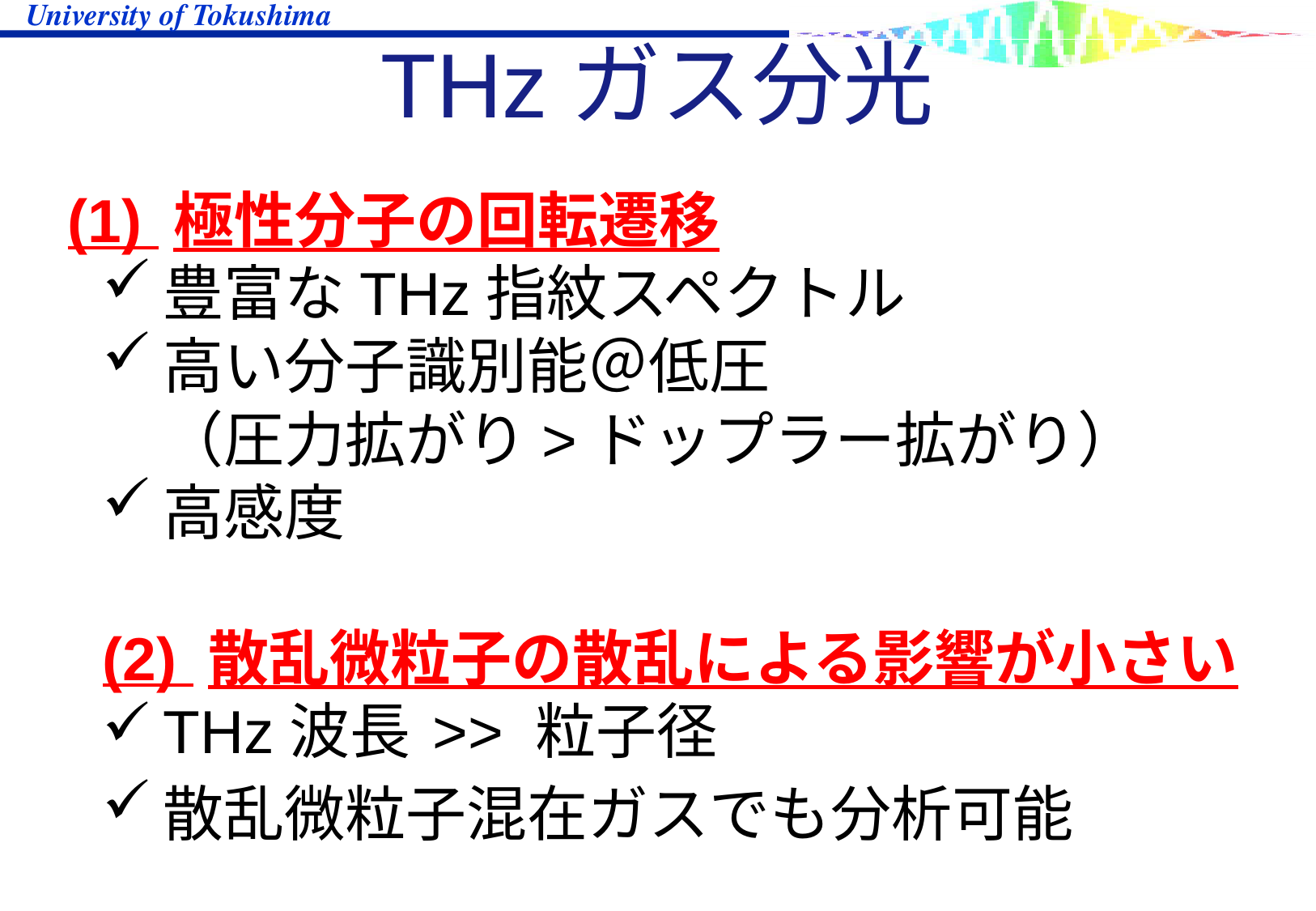

THzガス分光
(1) 極性分子の回転遷移
豊富なTHz指紋スペクトル
高い分子識別能＠低圧
　（圧力拡がり>ドップラー拡がり）
高感度

(2) 散乱微粒子の散乱による影響が小さい
THz波長 >> 粒子径
散乱微粒子混在ガスでも分析可能